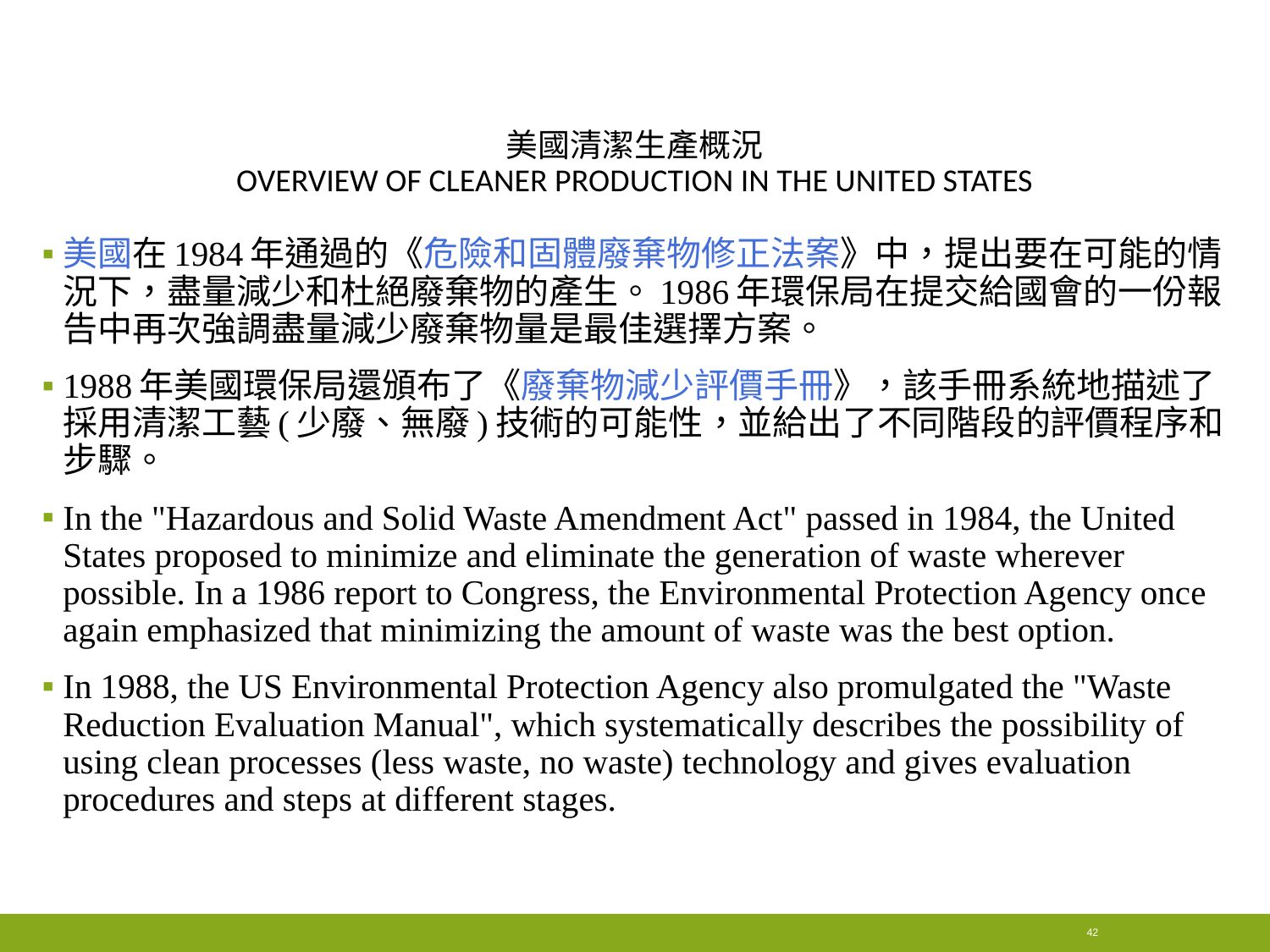

# 美國清潔生產概況 Overview of Cleaner Production in the United States
美國在1984年通過的《危險和固體廢棄物修正法案》中，提出要在可能的情況下，盡量減少和杜絕廢棄物的產生。1986年環保局在提交給國會的一份報告中再次強調盡量減少廢棄物量是最佳選擇方案。
1988年美國環保局還頒布了《廢棄物減少評價手冊》，該手冊系統地描述了採用清潔工藝(少廢、無廢)技術的可能性，並給出了不同階段的評價程序和步驟。
In the "Hazardous and Solid Waste Amendment Act" passed in 1984, the United States proposed to minimize and eliminate the generation of waste wherever possible. In a 1986 report to Congress, the Environmental Protection Agency once again emphasized that minimizing the amount of waste was the best option.
In 1988, the US Environmental Protection Agency also promulgated the "Waste Reduction Evaluation Manual", which systematically describes the possibility of using clean processes (less waste, no waste) technology and gives evaluation procedures and steps at different stages.
42